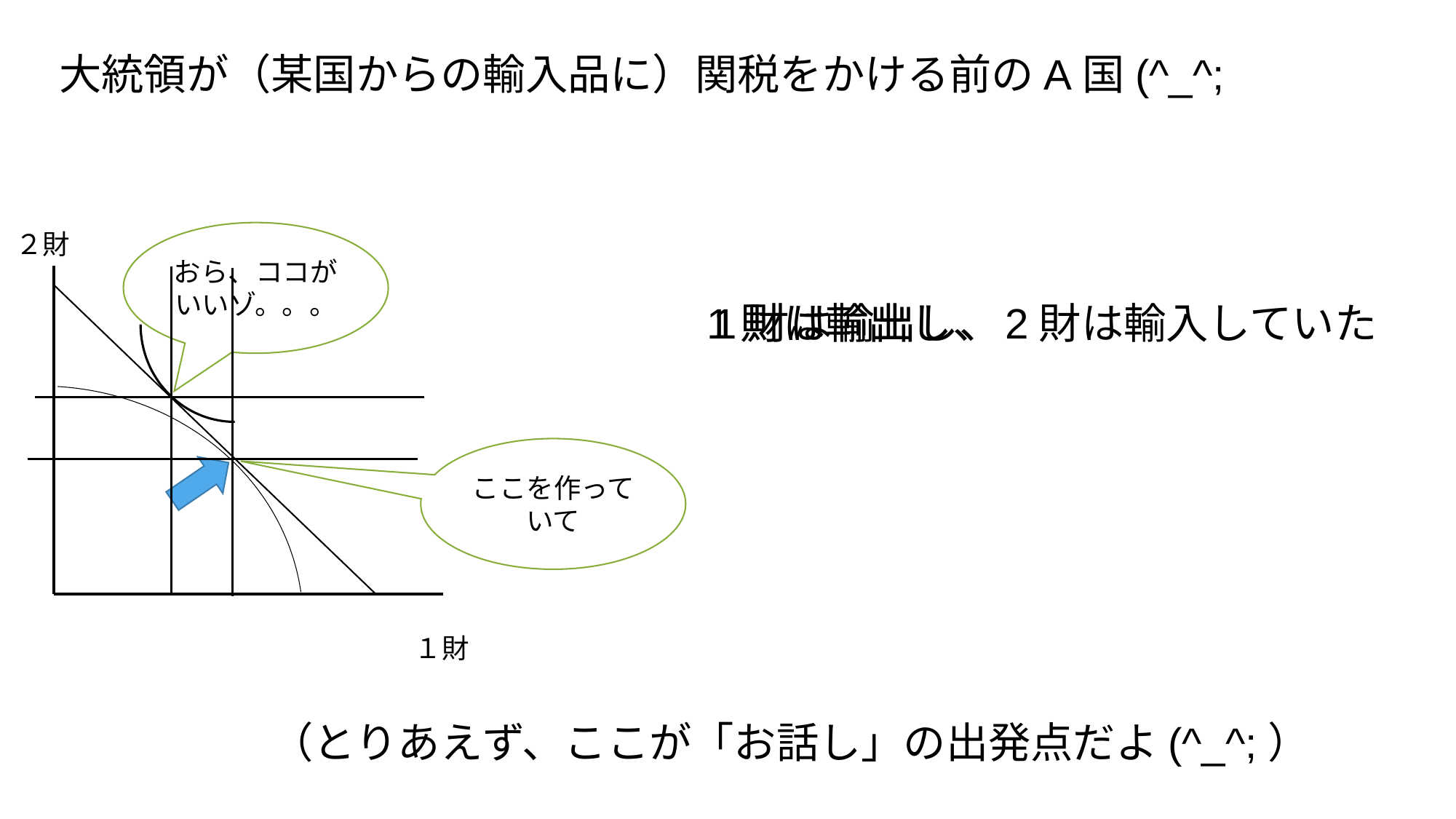

大統領が（某国からの輸入品に）関税をかける前のA国(^_^;
２財
おら、ココがいいゾ。。。

1財は輸出し、
1財は輸出し、2財は輸入していた

ここを作っていて

１財
（とりあえず、ここが「お話し」の出発点だよ(^_^;）